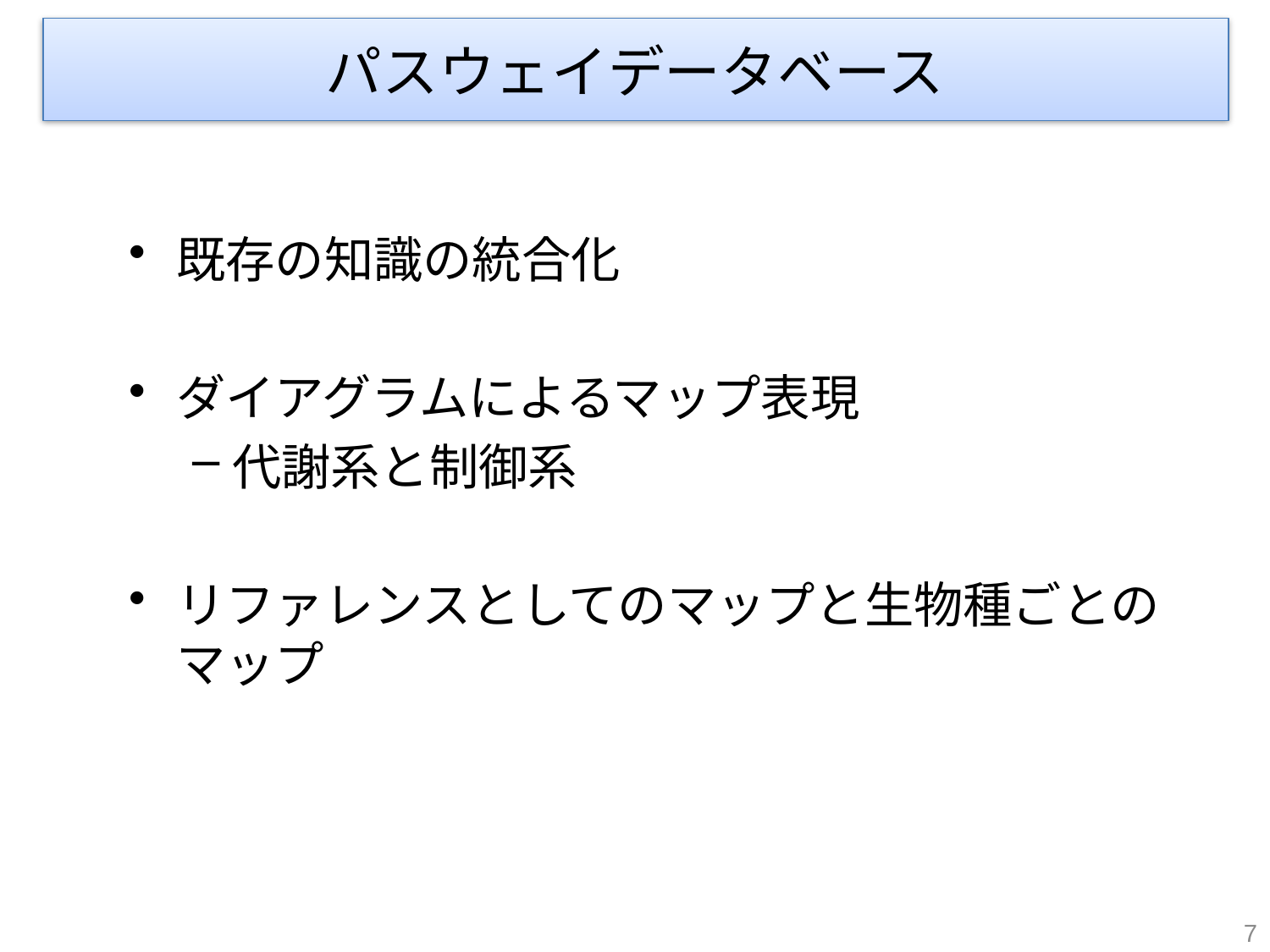

# パスウェイデータベース
既存の知識の統合化

ダイアグラムによるマップ表現
代謝系と制御系

リファレンスとしてのマップと生物種ごとのマップ
7